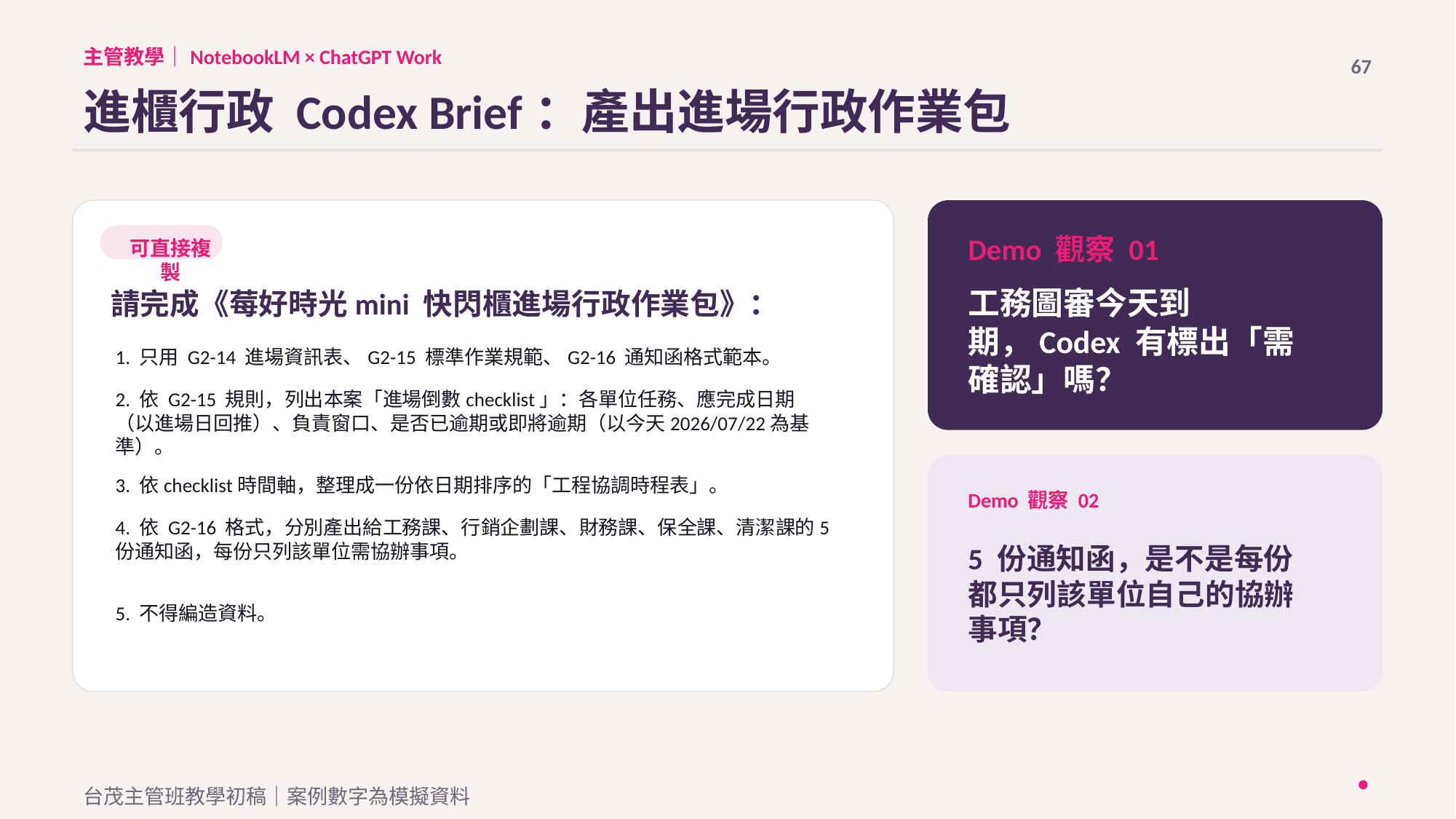

主管教學｜NotebookLM × ChatGPT Work
67
進櫃行政 Codex Brief：產出進場行政作業包

Demo 觀察 01
可直接複製
工務圖審今天到期，Codex 有標出「需確認」嗎？
請完成《莓好時光mini 快閃櫃進場行政作業包》：
1. 只用 G2-14 進場資訊表、G2-15 標準作業規範、G2-16 通知函格式範本。
2. 依 G2-15 規則，列出本案「進場倒數checklist」：各單位任務、應完成日期（以進場日回推）、負責窗口、是否已逾期或即將逾期（以今天2026/07/22為基準）。

3. 依checklist時間軸，整理成一份依日期排序的「工程協調時程表」。
Demo 觀察 02
4. 依 G2-16 格式，分別產出給工務課、行銷企劃課、財務課、保全課、清潔課的5份通知函，每份只列該單位需協辦事項。
5 份通知函，是不是每份都只列該單位自己的協辦事項？
5. 不得編造資料。
台茂主管班教學初稿｜案例數字為模擬資料